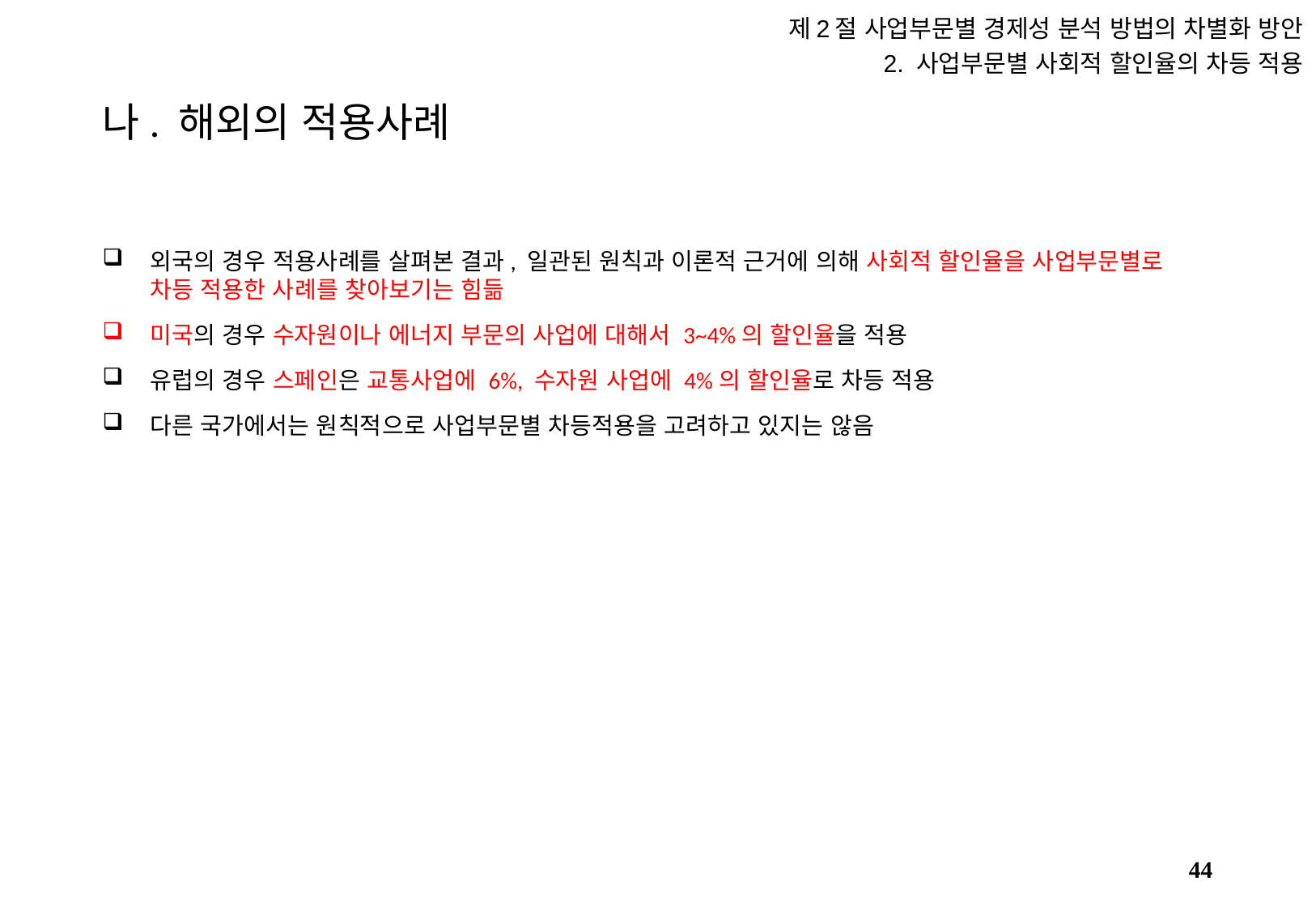

제2절 사업부문별 경제성 분석 방법의 차별화 방안
2. 사업부문별 사회적 할인율의 차등 적용
# 나. 해외의 적용사례
외국의 경우 적용사례를 살펴본 결과, 일관된 원칙과 이론적 근거에 의해 사회적 할인율을 사업부문별로 차등 적용한 사례를 찾아보기는 힘듦
미국의 경우 수자원이나 에너지 부문의 사업에 대해서 3~4%의 할인율을 적용
유럽의 경우 스페인은 교통사업에 6%, 수자원 사업에 4%의 할인율로 차등 적용
다른 국가에서는 원칙적으로 사업부문별 차등적용을 고려하고 있지는 않음
44